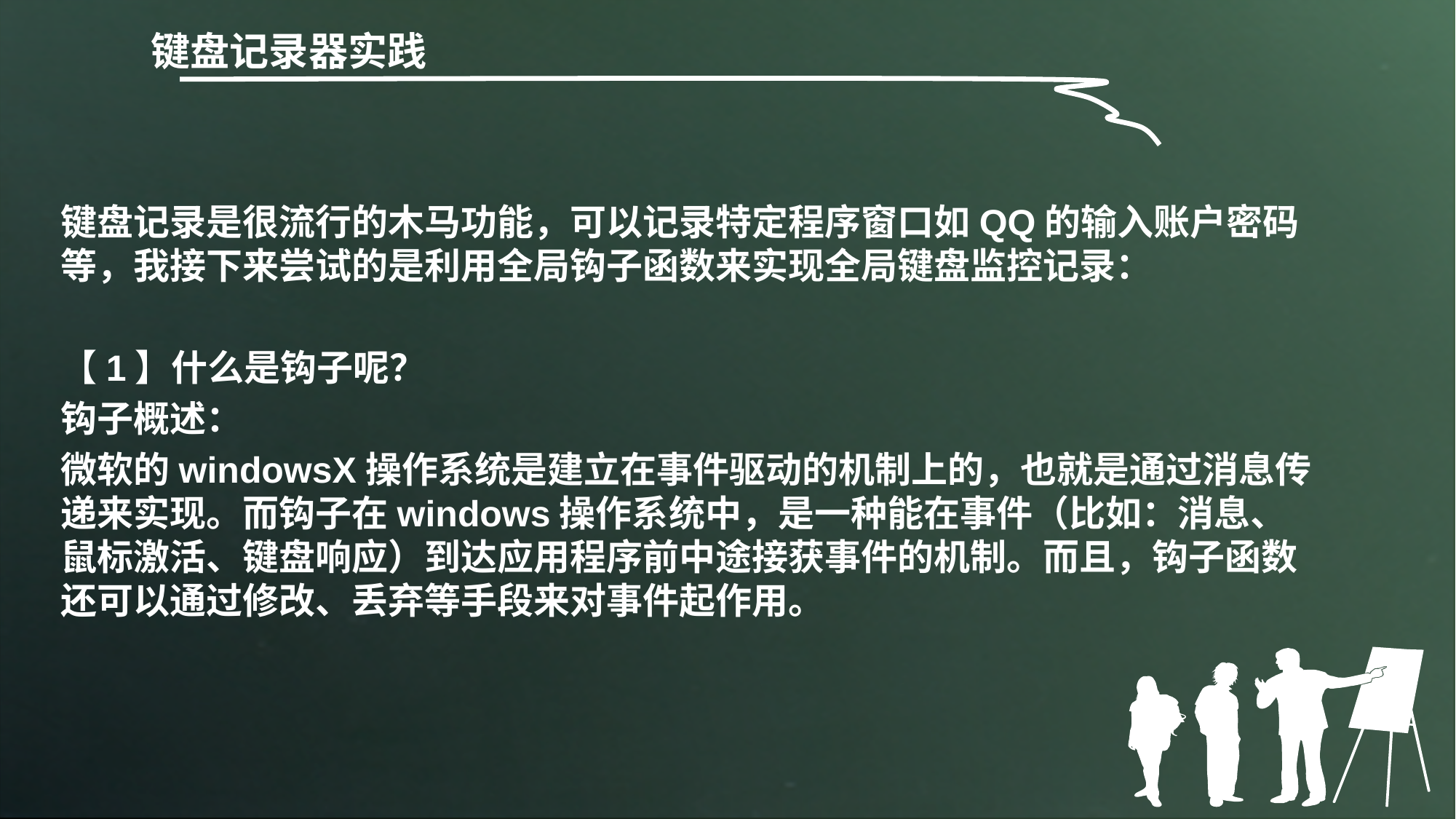

# 键盘记录器实践

键盘记录是很流行的木马功能，可以记录特定程序窗口如QQ的输入账户密码等，我接下来尝试的是利用全局钩子函数来实现全局键盘监控记录：

【1】什么是钩子呢？
钩子概述：
微软的windowsX操作系统是建立在事件驱动的机制上的，也就是通过消息传递来实现。而钩子在windows操作系统中，是一种能在事件（比如：消息、鼠标激活、键盘响应）到达应用程序前中途接获事件的机制。而且，钩子函数还可以通过修改、丢弃等手段来对事件起作用。